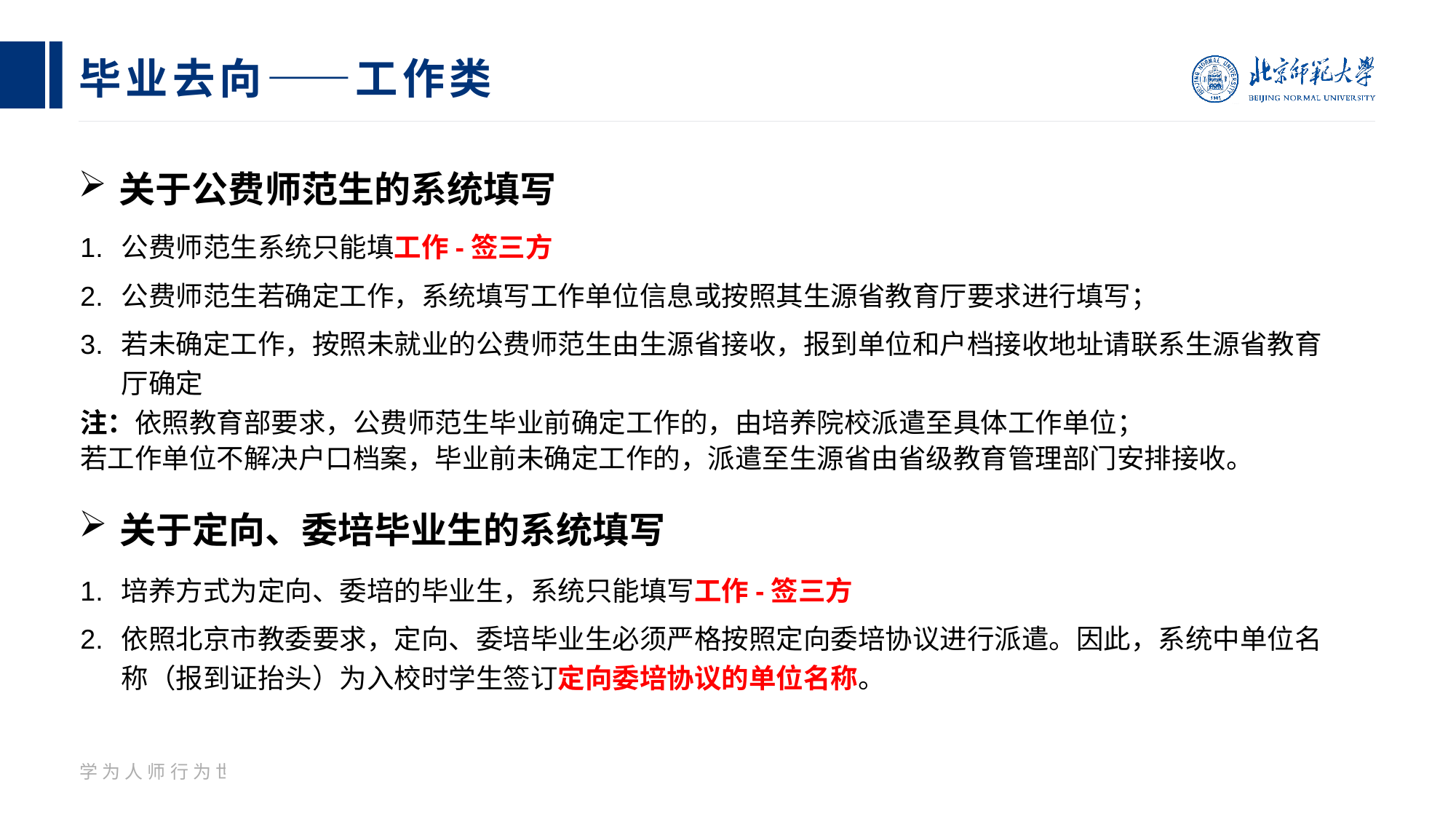

# 毕业去向——工作类
关于公费师范生的系统填写
公费师范生系统只能填工作-签三方
公费师范生若确定工作，系统填写工作单位信息或按照其生源省教育厅要求进行填写；
若未确定工作，按照未就业的公费师范生由生源省接收，报到单位和户档接收地址请联系生源省教育厅确定
注：依照教育部要求，公费师范生毕业前确定工作的，由培养院校派遣至具体工作单位；
若工作单位不解决户口档案，毕业前未确定工作的，派遣至生源省由省级教育管理部门安排接收。
关于定向、委培毕业生的系统填写
培养方式为定向、委培的毕业生，系统只能填写工作-签三方
依照北京市教委要求，定向、委培毕业生必须严格按照定向委培协议进行派遣。因此，系统中单位名称（报到证抬头）为入校时学生签订定向委培协议的单位名称。